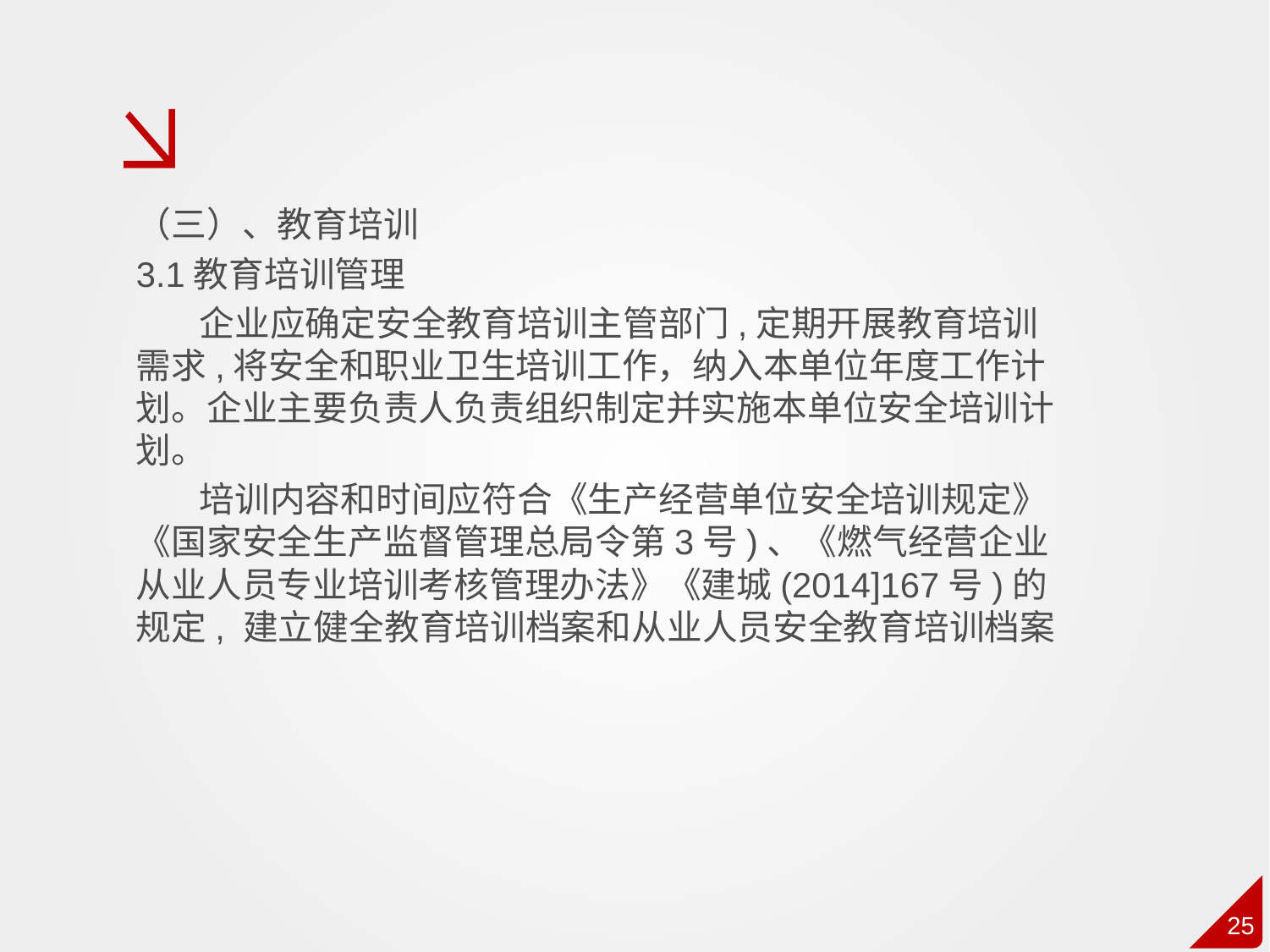

（三）、教育培训
3.1教育培训管理
       企业应确定安全教育培训主管部门,定期开展教育培训需求,将安全和职业卫生培训工作，纳入本单位年度工作计划。企业主要负责人负责组织制定并实施本单位安全培训计划。
       培训内容和时间应符合《生产经营单位安全培训规定》《国家安全生产监督管理总局令第3号)、《燃气经营企业从业人员专业培训考核管理办法》《建城(2014]167号)的规定, 建立健全教育培训档案和从业人员安全教育培训档案